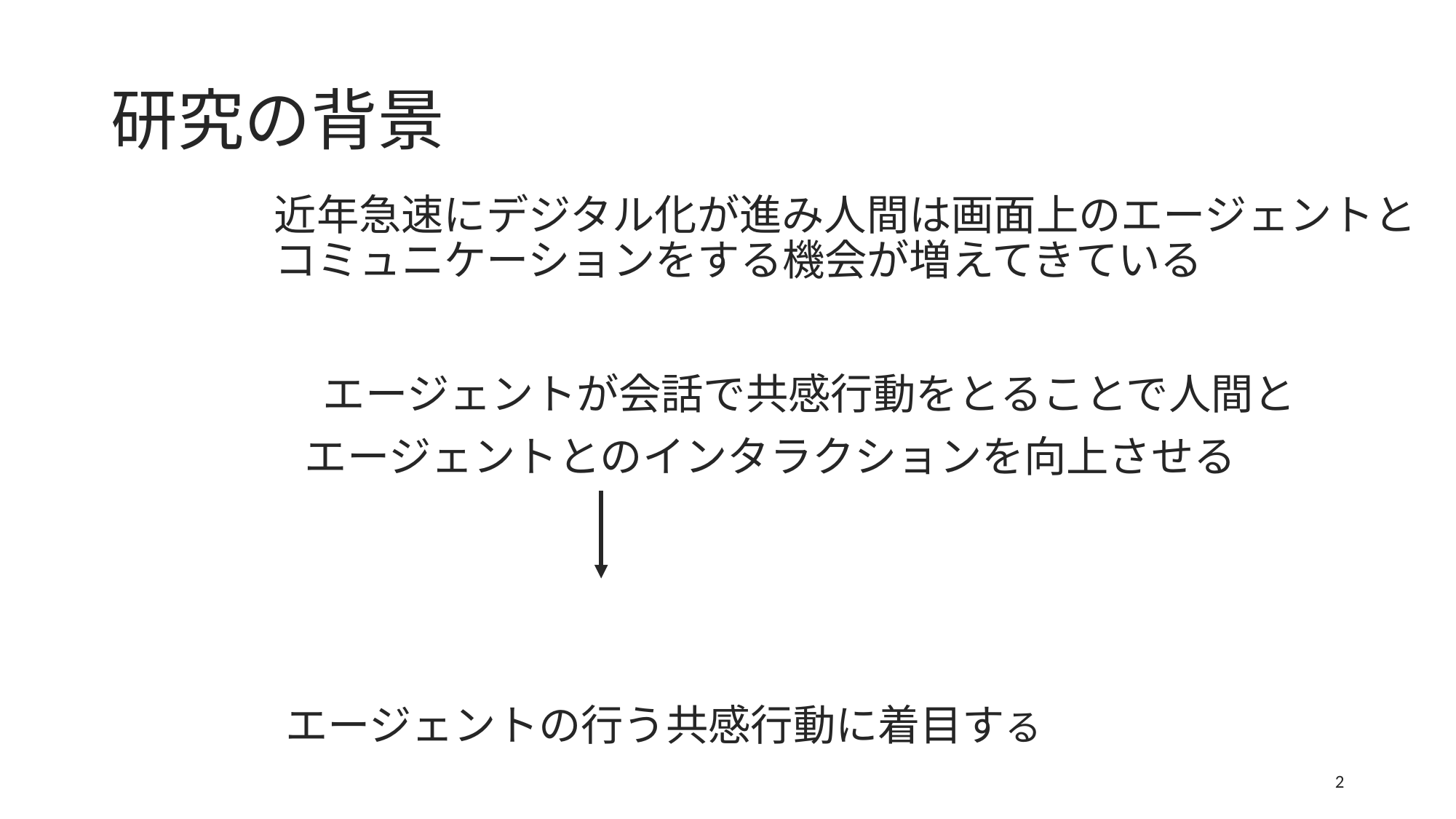

# 研究の背景
　　　　　近年急速にデジタル化が進み人間は画面上のエージェントと
　　　　  コミュニケーションをする機会が増えてきている

　　　　　　エージェントが会話で共感行動をとることで人間と
　　　　　　  エージェントとのインタラクションを向上させる

　　　　 　エージェントの行う共感行動に着目する
2